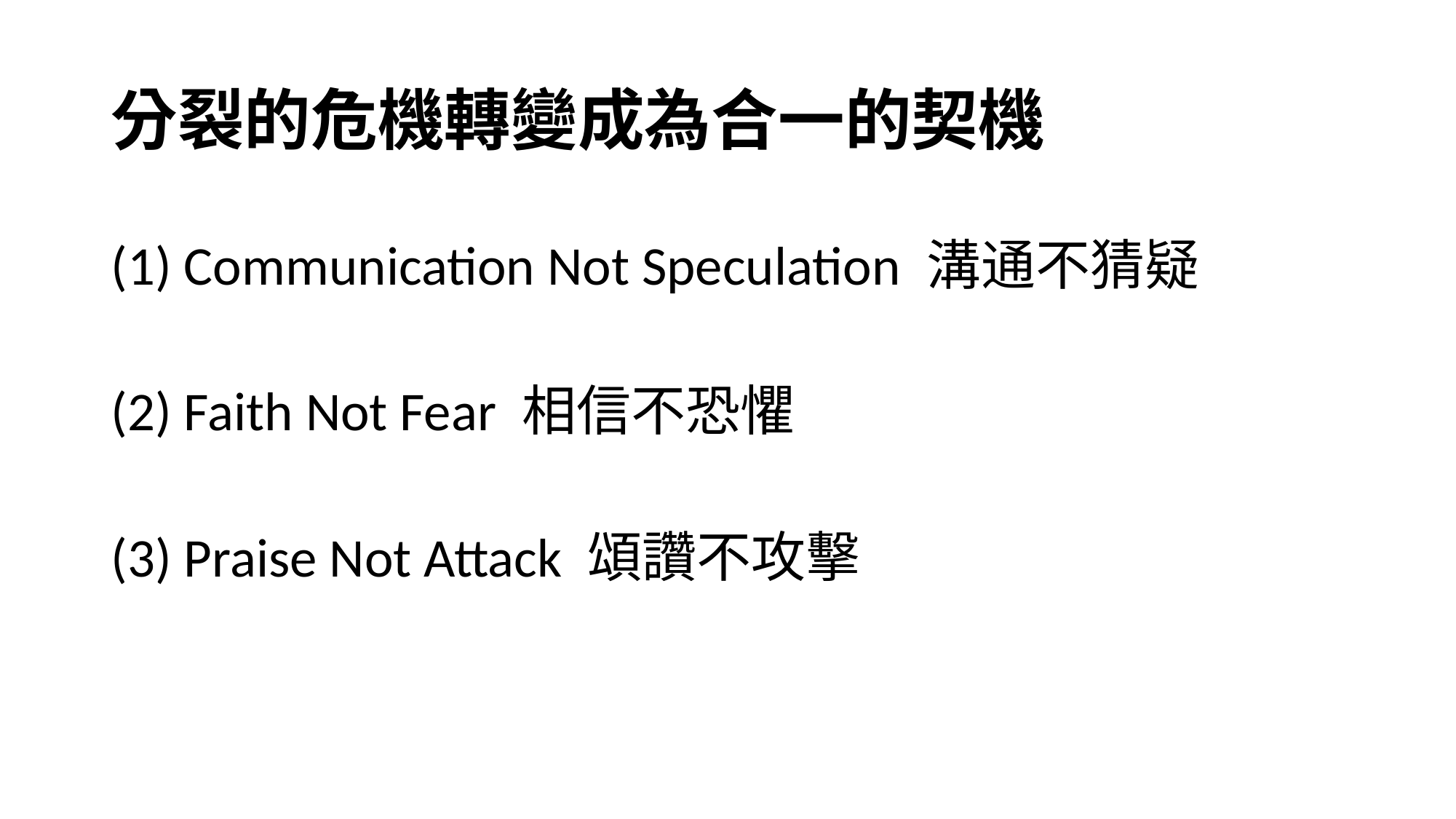

# 分裂的危機轉變成為合一的契機
(1) Communication Not Speculation 溝通不猜疑
(2) Faith Not Fear 相信不恐懼
(3) Praise Not Attack 頌讚不攻擊